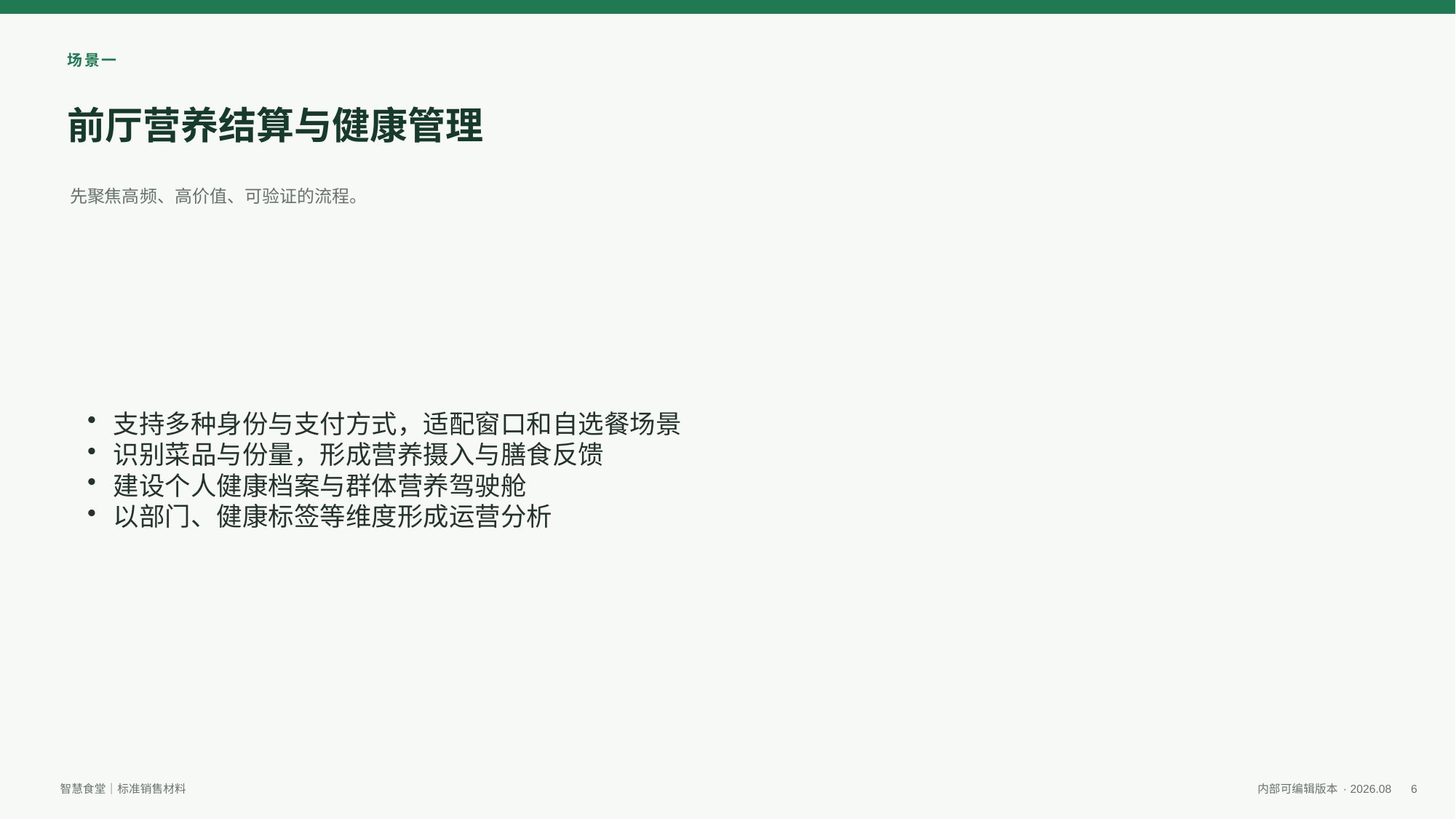

场景一
前厅营养结算与健康管理
先聚焦高频、高价值、可验证的流程。
支持多种身份与支付方式，适配窗口和自选餐场景
识别菜品与份量，形成营养摄入与膳食反馈
建设个人健康档案与群体营养驾驶舱
以部门、健康标签等维度形成运营分析
6